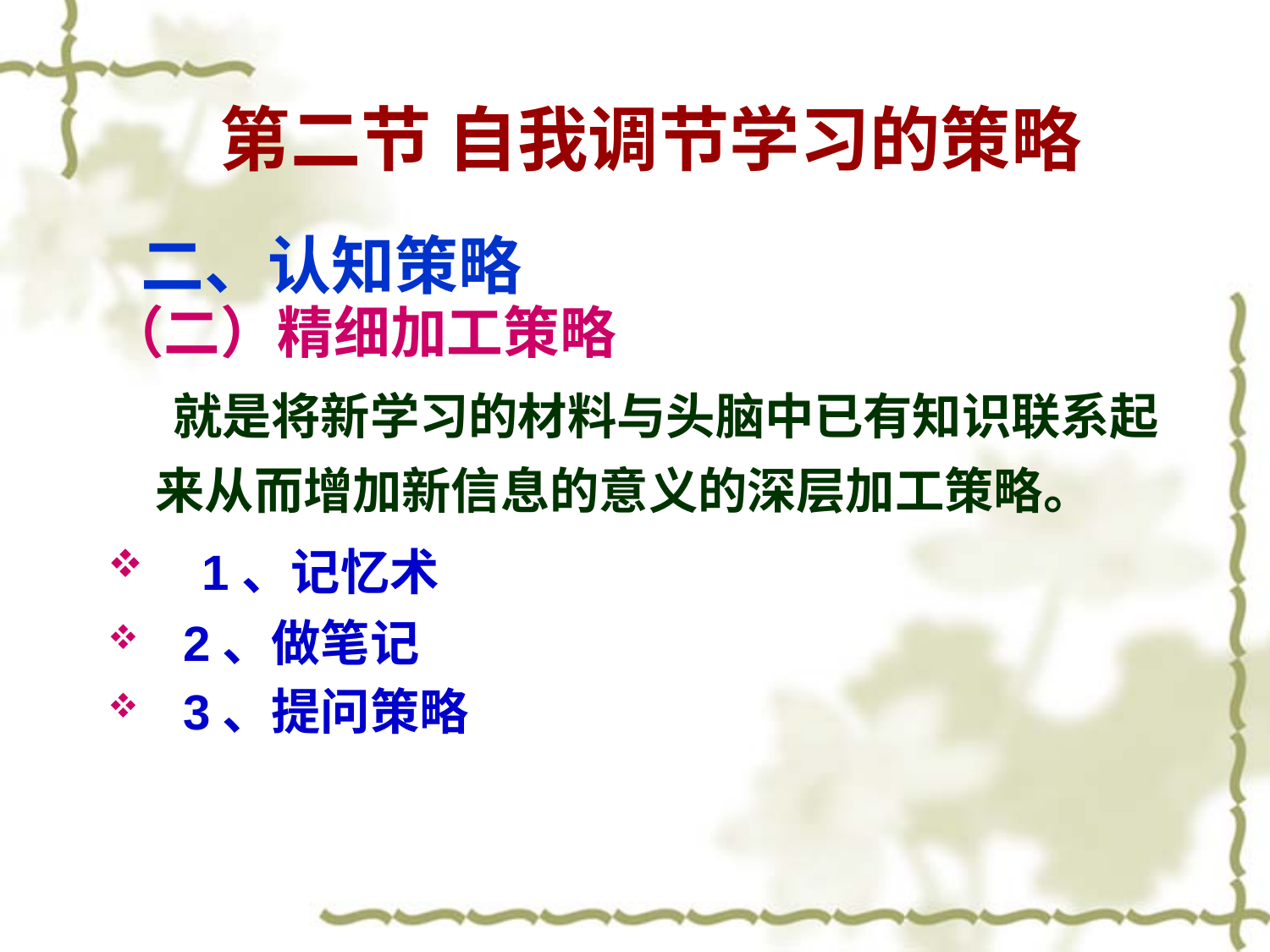

# 第二节 自我调节学习的策略
 二、认知策略
（二）精细加工策略
    就是将新学习的材料与头脑中已有知识联系起来从而增加新信息的意义的深层加工策略。
   1、记忆术
  2、做笔记
  3、提问策略